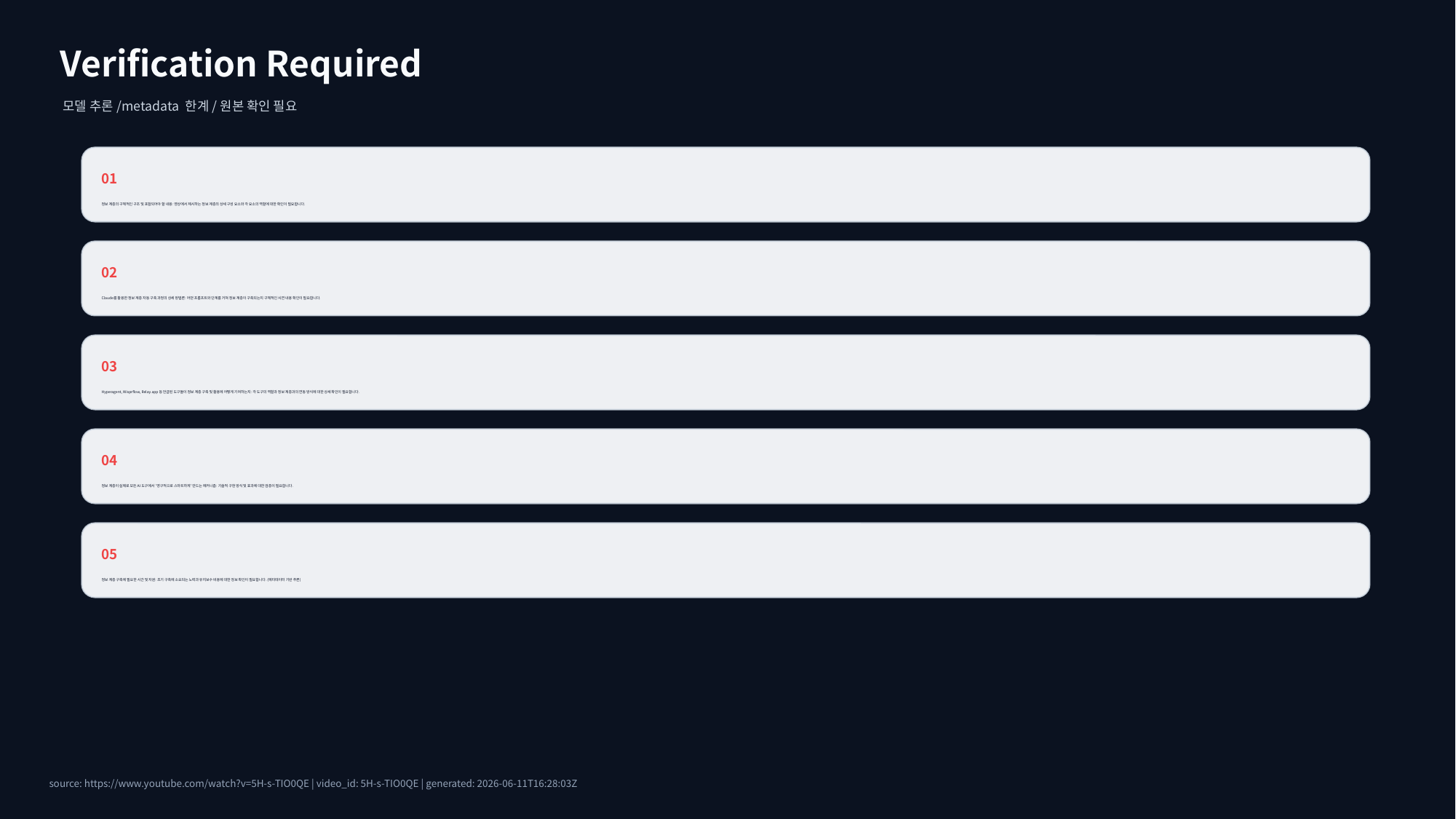

Verification Required
모델 추론/metadata 한계/원본 확인 필요

01
정보 계층의 구체적인 구조 및 포함되어야 할 내용: 영상에서 제시하는 정보 계층의 상세 구성 요소와 각 요소의 역할에 대한 확인이 필요합니다.

02
Claude를 활용한 정보 계층 자동 구축 과정의 상세 방법론: 어떤 프롬프트와 단계를 거쳐 정보 계층이 구축되는지 구체적인 시연 내용 확인이 필요합니다.

03
Hyperagent, Wisprflow, Relay.app 등 언급된 도구들이 정보 계층 구축 및 활용에 어떻게 기여하는지: 각 도구의 역할과 정보 계층과의 연동 방식에 대한 상세 확인이 필요합니다.

04
정보 계층이 실제로 모든 AI 도구에서 '영구적으로 스마트하게' 만드는 메커니즘: 기술적 구현 방식 및 효과에 대한 검증이 필요합니다.

05
정보 계층 구축에 필요한 시간 및 자원: 초기 구축에 소요되는 노력과 유지보수 비용에 대한 정보 확인이 필요합니다. (메타데이터 기반 추론)
source: https://www.youtube.com/watch?v=5H-s-TIO0QE | video_id: 5H-s-TIO0QE | generated: 2026-06-11T16:28:03Z